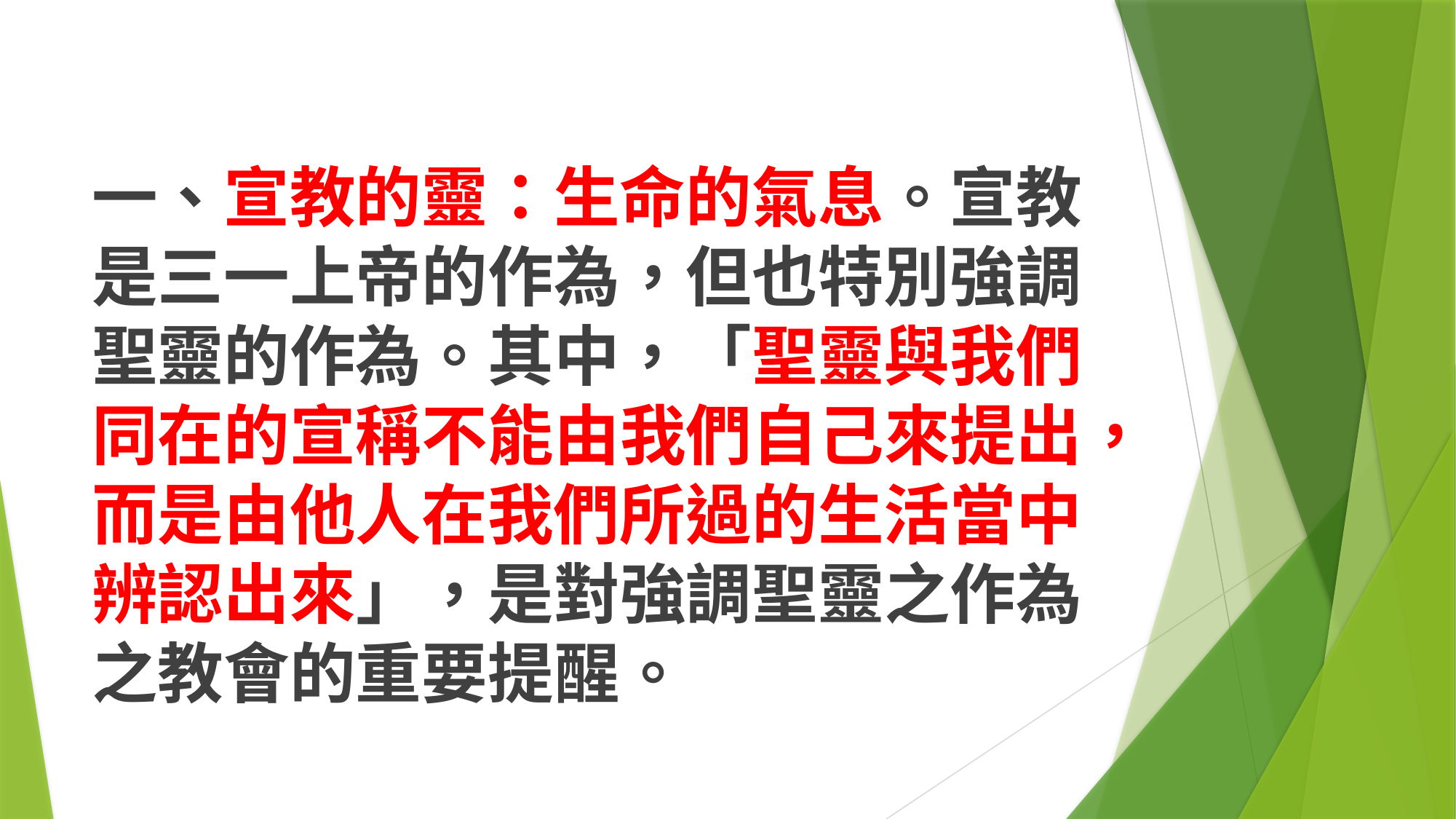

#
一、宣教的靈：生命的氣息。宣教是三一上帝的作為，但也特別強調聖靈的作為。其中，「聖靈與我們同在的宣稱不能由我們自己來提出，而是由他人在我們所過的生活當中辨認出來」，是對強調聖靈之作為之教會的重要提醒。